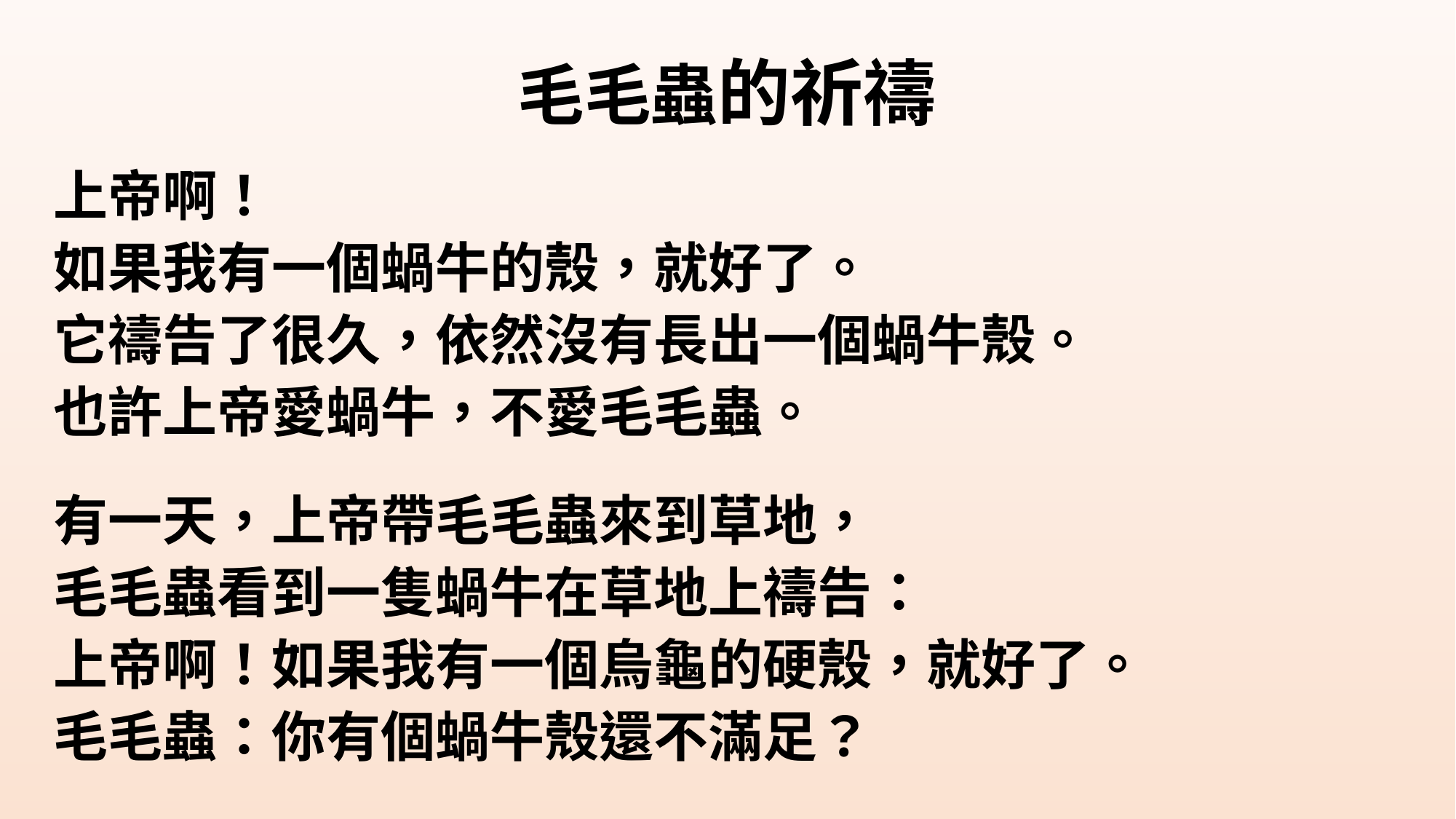

毛毛蟲的祈禱
上帝啊！
如果我有一個蝸牛的殼，就好了。
它禱告了很久，依然沒有長出一個蝸牛殼。
也許上帝愛蝸牛，不愛毛毛蟲。

有一天，上帝帶毛毛蟲來到草地，
毛毛蟲看到一隻蝸牛在草地上禱告：
上帝啊！如果我有一個烏龜的硬殼，就好了。
毛毛蟲：你有個蝸牛殼還不滿足？